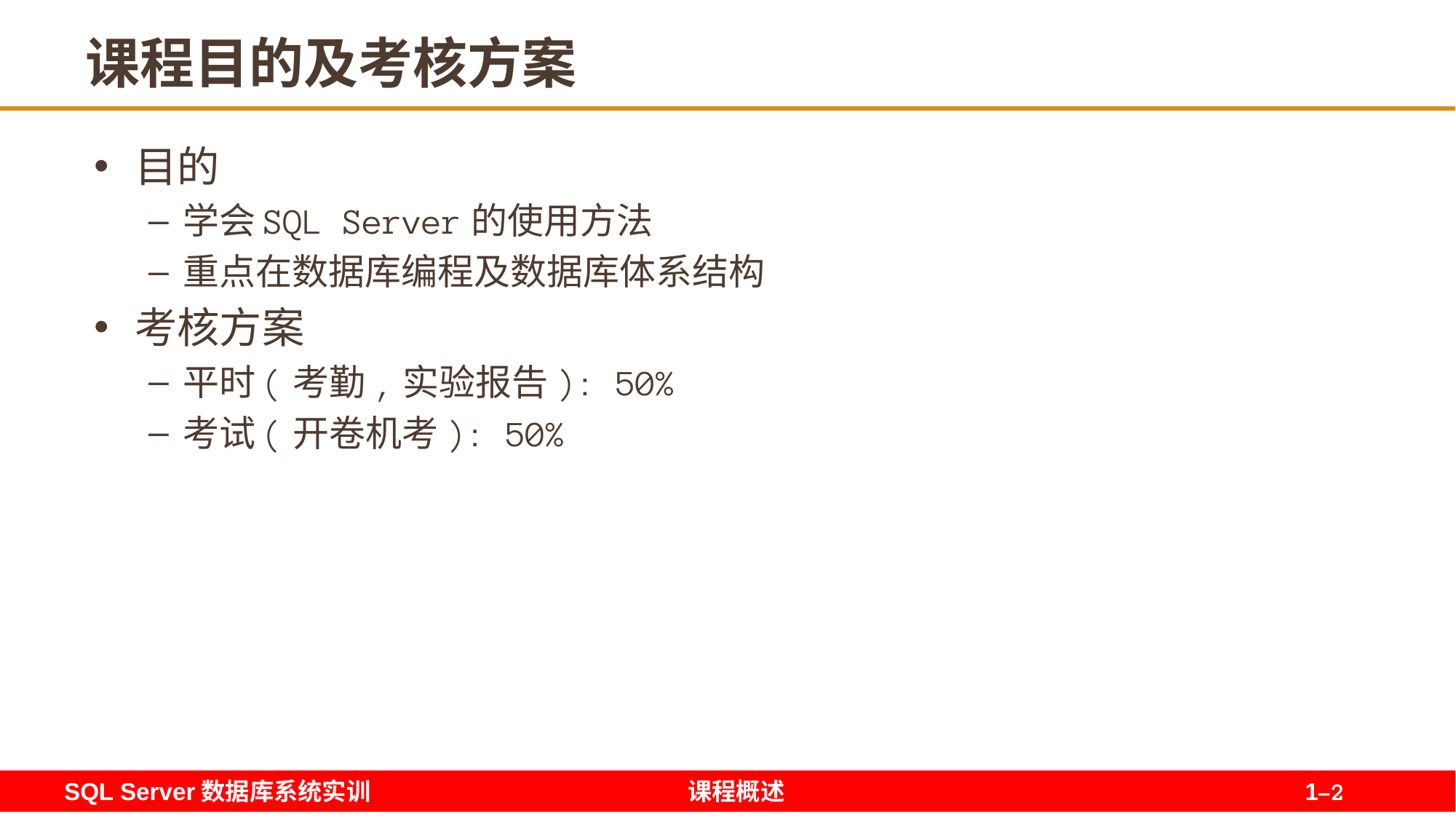

2
# 课程目的及考核方案
目的
学会SQL Server的使用方法
重点在数据库编程及数据库体系结构
考核方案
平时(考勤,实验报告): 50%
考试(开卷机考): 50%